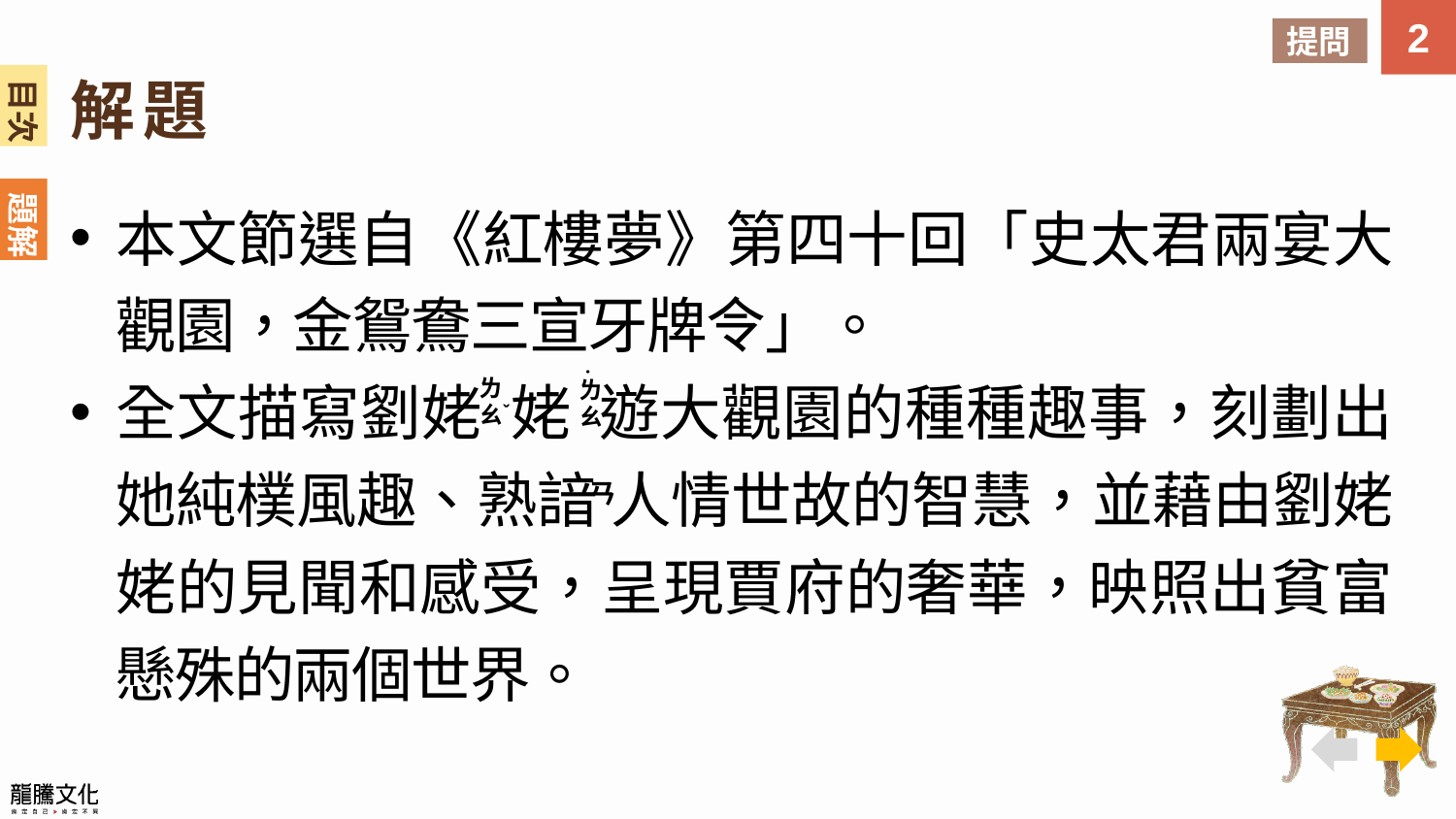

提問
解題
本文節選自《紅樓夢》第四十回「史太君兩宴大觀園，金鴛鴦三宣牙牌令」。
全文描寫劉姥  姥  遊大觀園的種種趣事，刻劃出她純樸風趣、熟諳 人情世故的智慧，並藉由劉姥姥的見聞和感受，呈現賈府的奢華，映照出貧富懸殊的兩個世界。
˙
ㄌ
ㄠ
ˇ
ㄌ
ㄠ
ㄢ